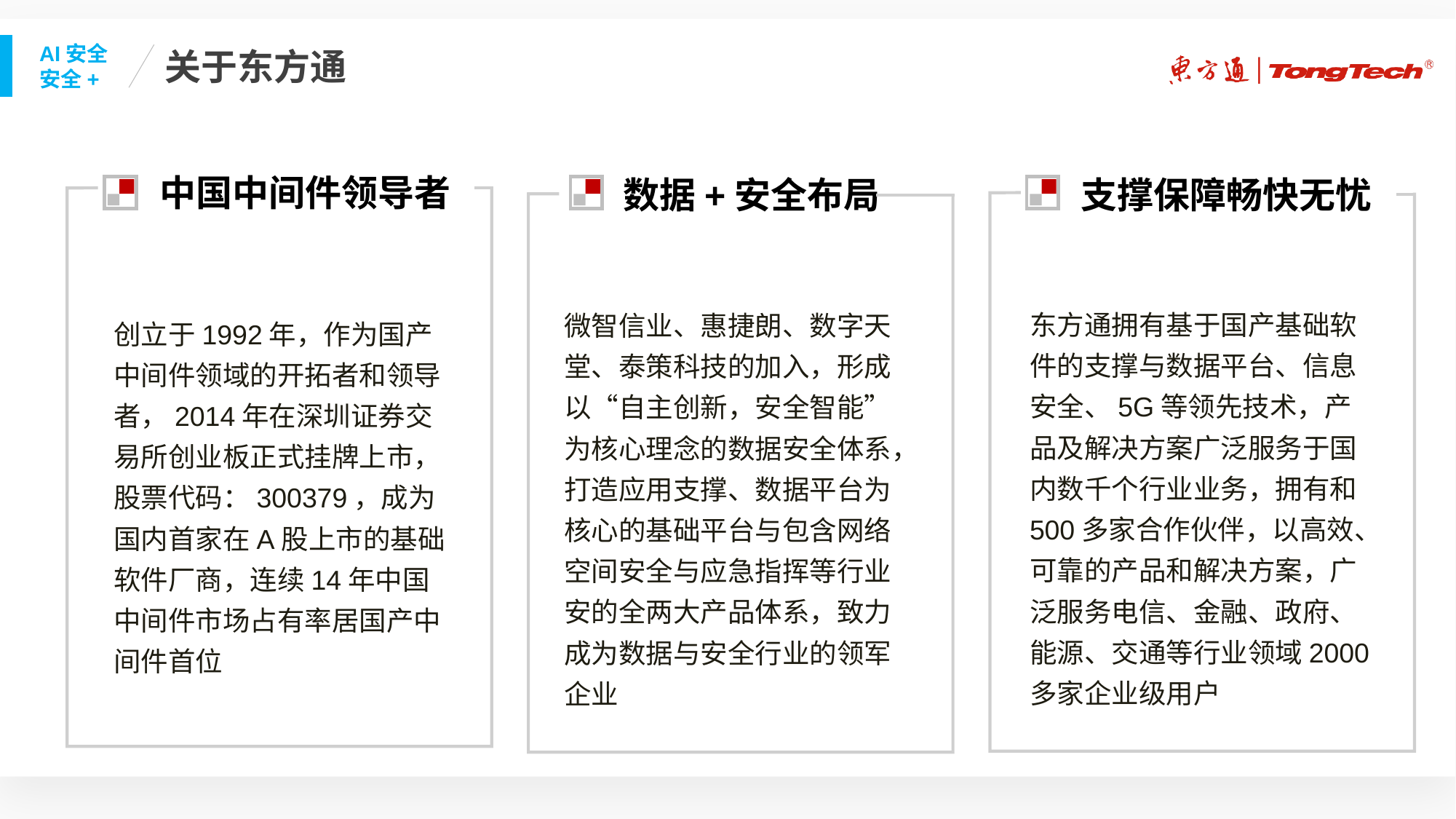

# 关于东方通
中国中间件领导者
数据+安全布局
支撑保障畅快无忧
大安全布局

东方通拥有基于国产基础软件的支撑与数据平台、信息安全、5G等领先技术，产品及解决方案广泛服务于国内数千个行业业务，拥有和500多家合作伙伴，以高效、可靠的产品和解决方案，广泛服务电信、金融、政府、能源、交通等行业领域2000多家企业级用户
微智信业、惠捷朗、数字天堂、泰策科技的加入，形成以“自主创新，安全智能”为核心理念的数据安全体系，打造应用支撑、数据平台为核心的基础平台与包含网络空间安全与应急指挥等行业安的全两大产品体系，致力成为数据与安全行业的领军企业
创立于1992年，作为国产中间件领域的开拓者和领导者，2014年在深圳证券交易所创业板正式挂牌上市，股票代码：300379，成为国内首家在A股上市的基础软件厂商，连续14年中国中间件市场占有率居国产中间件首位